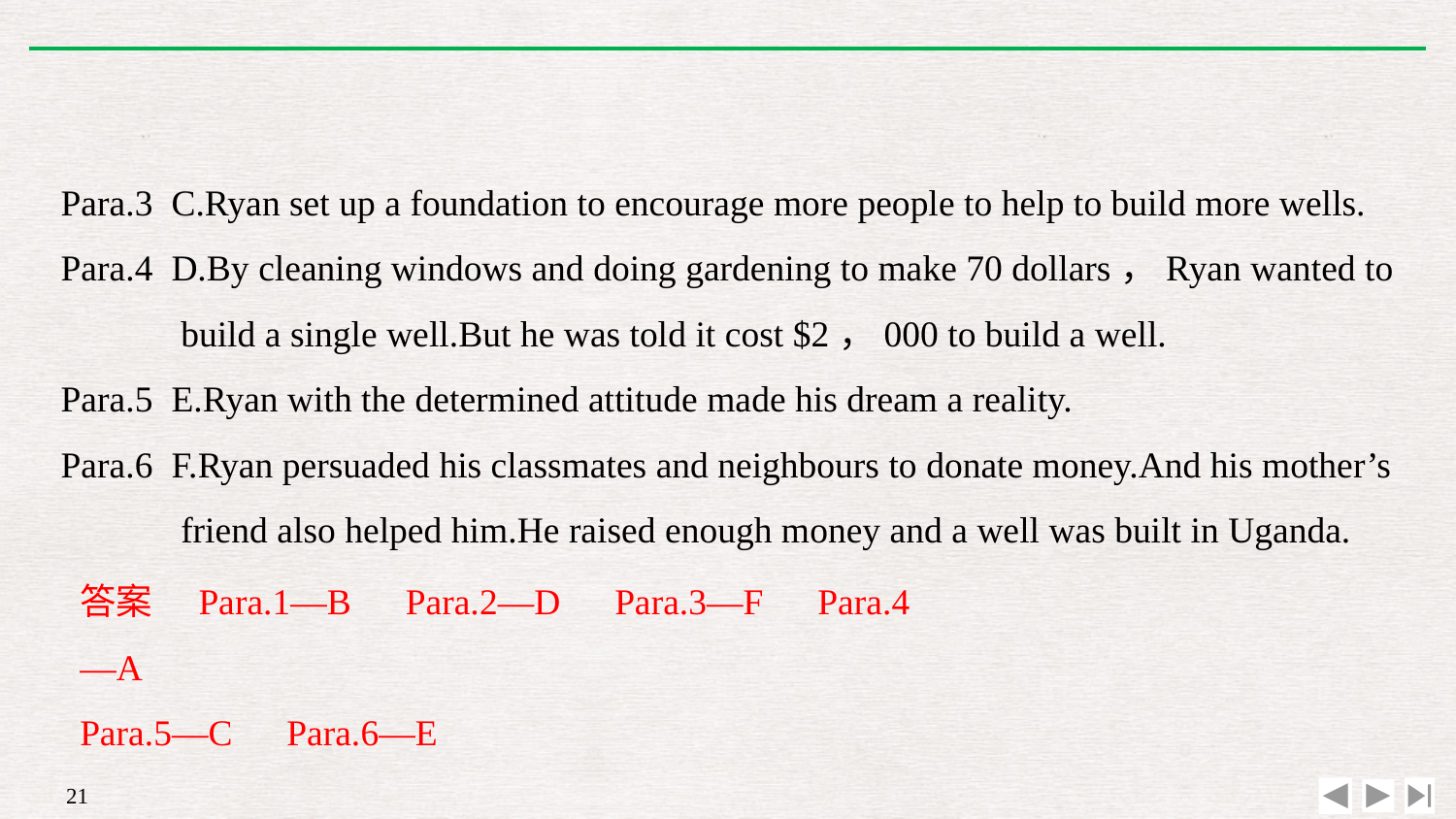

Para.3  C.Ryan set up a foundation to encourage more people to help to build more wells.
Para.4  D.By cleaning windows and doing gardening to make 70 dollars，Ryan wanted to
             build a single well.But he was told it cost $2，000 to build a well.
Para.5  E.Ryan with the determined attitude made his dream a reality.
Para.6  F.Ryan persuaded his classmates and neighbours to donate money.And his mother’s
             friend also helped him.He raised enough money and a well was built in Uganda.
答案　Para.1—B　Para.2—D　Para.3—F　Para.4—A
Para.5—C　Para.6—E